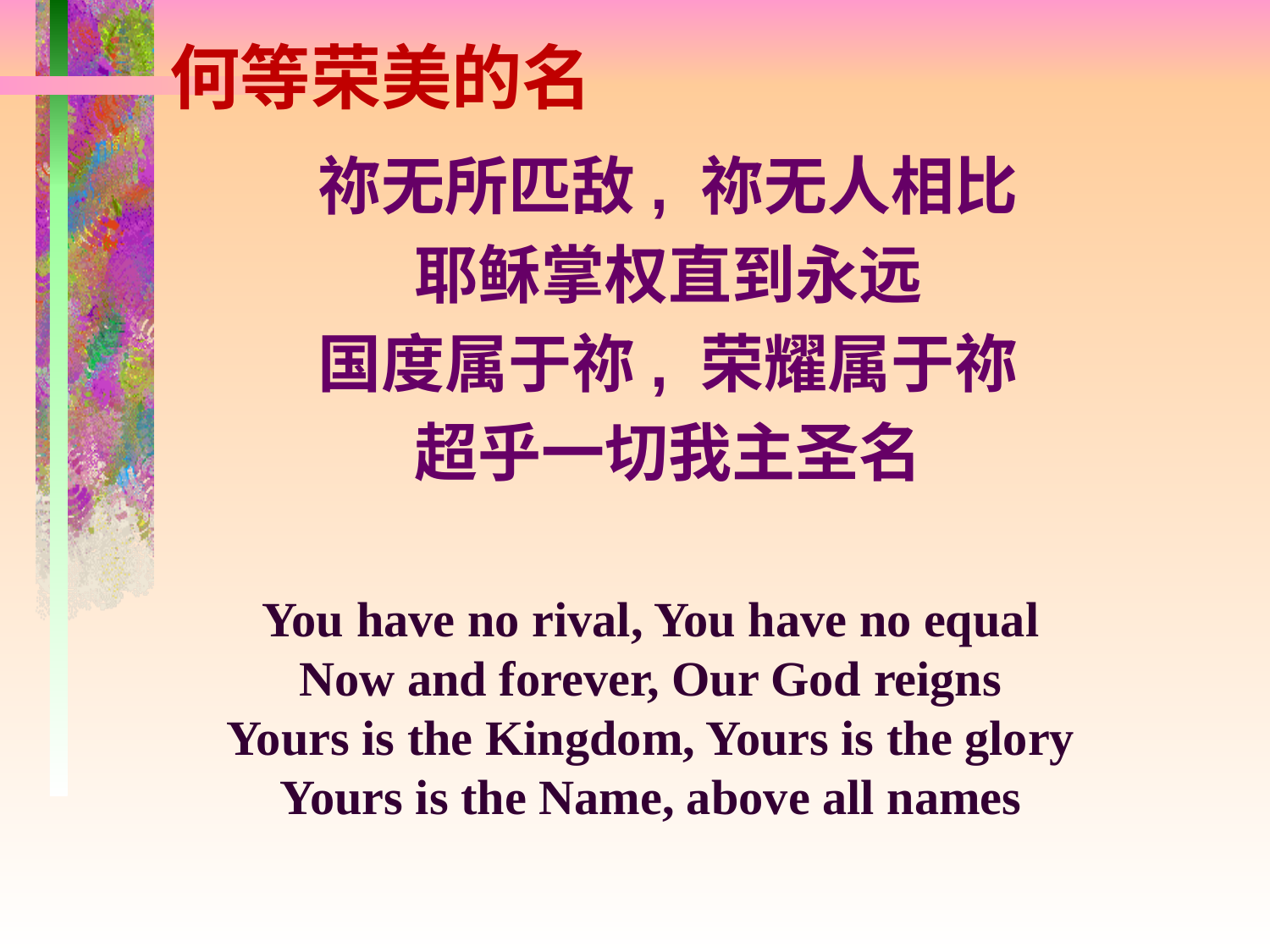

# 何等荣美的名
祢无所匹敌, 祢无人相比
耶稣掌权直到永远
国度属于祢, 荣耀属于祢
超乎一切我主圣名
You have no rival, You have no equal
Now and forever, Our God reigns
Yours is the Kingdom, Yours is the glory
Yours is the Name, above all names